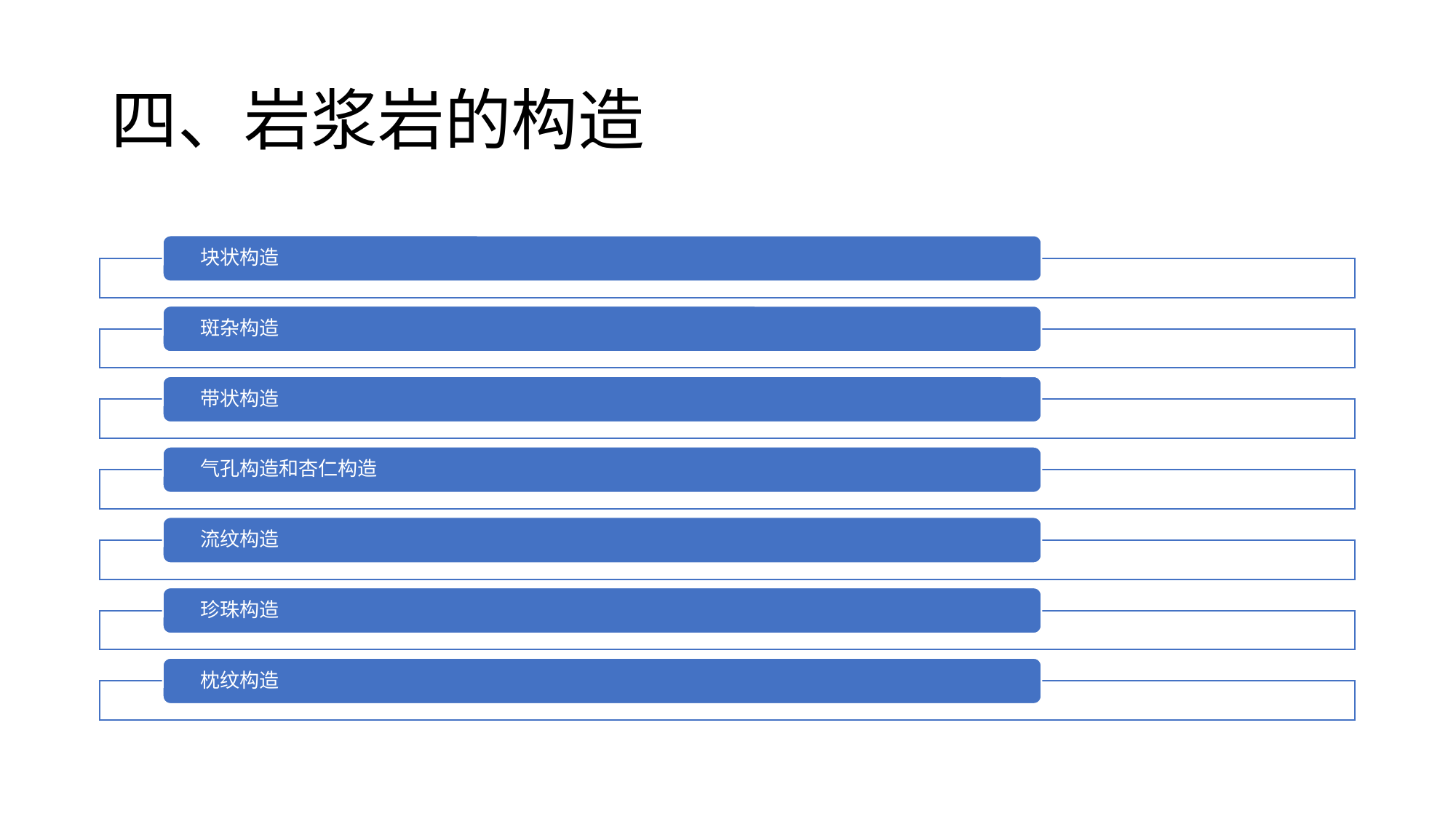

# 四、岩浆岩的构造
块状构造
斑杂构造
带状构造
气孔构造和杏仁构造
流纹构造
珍珠构造
枕纹构造